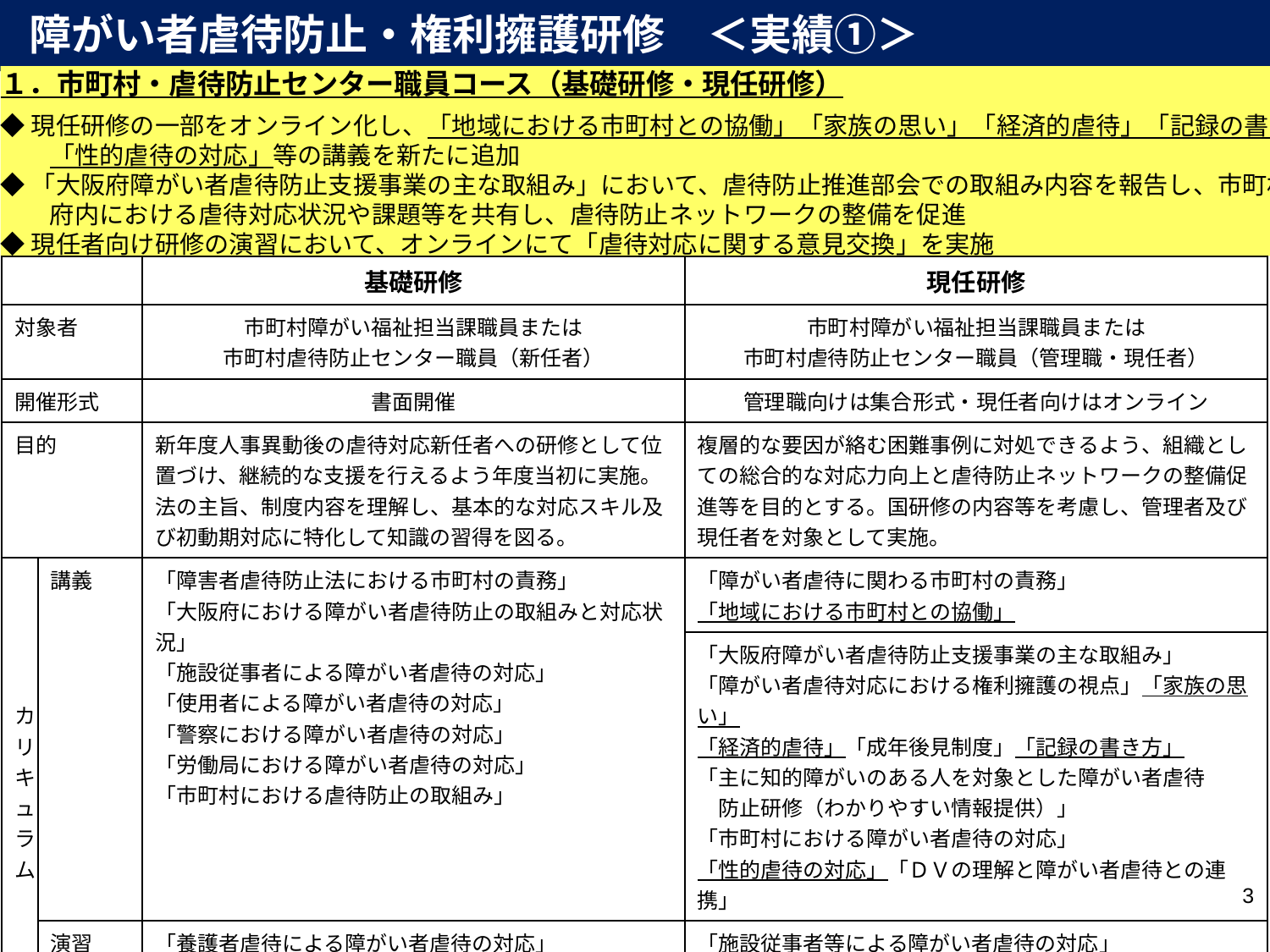

障がい者虐待防止・権利擁護研修　＜実績①＞

１．市町村・虐待防止センター職員コース（基礎研修・現任研修）
◆現任研修の一部をオンライン化し、「地域における市町村との協働」「家族の思い」「経済的虐待」「記録の書き方」
　　「性的虐待の対応」等の講義を新たに追加
◆「大阪府障がい者虐待防止支援事業の主な取組み」において、虐待防止推進部会での取組み内容を報告し、市町村と
　　府内における虐待対応状況や課題等を共有し、虐待防止ネットワークの整備を促進
◆現任者向け研修の演習において、オンラインにて「虐待対応に関する意見交換」を実施

|  |  | 基礎研修 | 現任研修 |
| --- | --- | --- | --- |
| 対象者 |  | 市町村障がい福祉担当課職員または 市町村虐待防止センター職員（新任者） | 市町村障がい福祉担当課職員または 市町村虐待防止センター職員（管理職・現任者） |
| 開催形式 |  | 書面開催 | 管理職向けは集合形式・現任者向けはオンライン |
| 目的 |  | 新年度人事異動後の虐待対応新任者への研修として位置づけ、継続的な支援を行えるよう年度当初に実施。法の主旨、制度内容を理解し、基本的な対応スキル及び初動期対応に特化して知識の習得を図る。 | 複層的な要因が絡む困難事例に対処できるよう、組織としての総合的な対応力向上と虐待防止ネットワークの整備促進等を目的とする。国研修の内容等を考慮し、管理者及び現任者を対象として実施。 |
| カリキュラム | 講義 | 「障害者虐待防止法における市町村の責務」 「大阪府における障がい者虐待防止の取組みと対応状況」 「施設従事者による障がい者虐待の対応」 「使用者による障がい者虐待の対応」　 「警察における障がい者虐待の対応」　　 「労働局における障がい者虐待の対応」 「市町村における虐待防止の取組み」 | 「障がい者虐待に関わる市町村の責務」 「地域における市町村との協働」 |
|  |  |  | 「大阪府障がい者虐待防止支援事業の主な取組み」 「障がい者虐待対応における権利擁護の視点」「家族の思い」 「経済的虐待」「成年後見制度」「記録の書き方」 「主に知的障がいのある人を対象とした障がい者虐待　 　防止研修（わかりやすい情報提供）」 「市町村における障がい者虐待の対応」 「性的虐待の対応」「ＤＶの理解と障がい者虐待との連携」 |
|  | 演習 | 「養護者虐待による障がい者虐待の対応」 | 「施設従事者等による障がい者虐待の対応」 「虐待対応に関する意見交換」(管理職・現任者ともに実施) |
| 実績 |  | 受講者数　　平成30年度：89名 　　　　　　　　　　令和元年度 ：75名 　　　　　　　　　　令和2年度 ：書面開催 　　　　　　　　　　令和3年度 ：書面開催 | 受講者数　　平成30年度：120名 　　　　　　　　　　令和元年度 ：128名　　 　　　　　　　　　　令和2年度 ：　74名 　　　　　　　　　　令和3年度 ：　54名 |
3